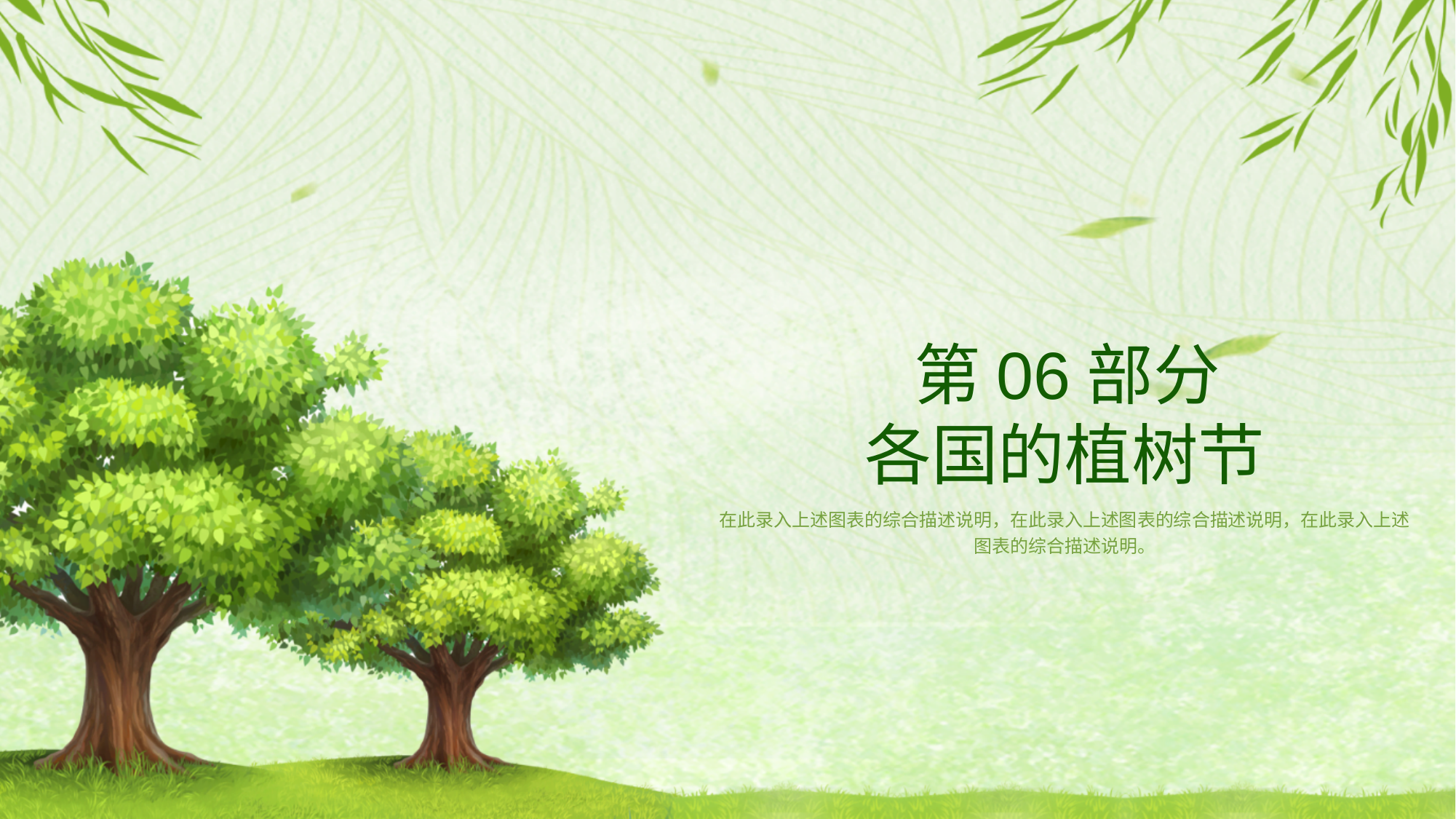

第06部分
各国的植树节
在此录入上述图表的综合描述说明，在此录入上述图表的综合描述说明，在此录入上述图表的综合描述说明。